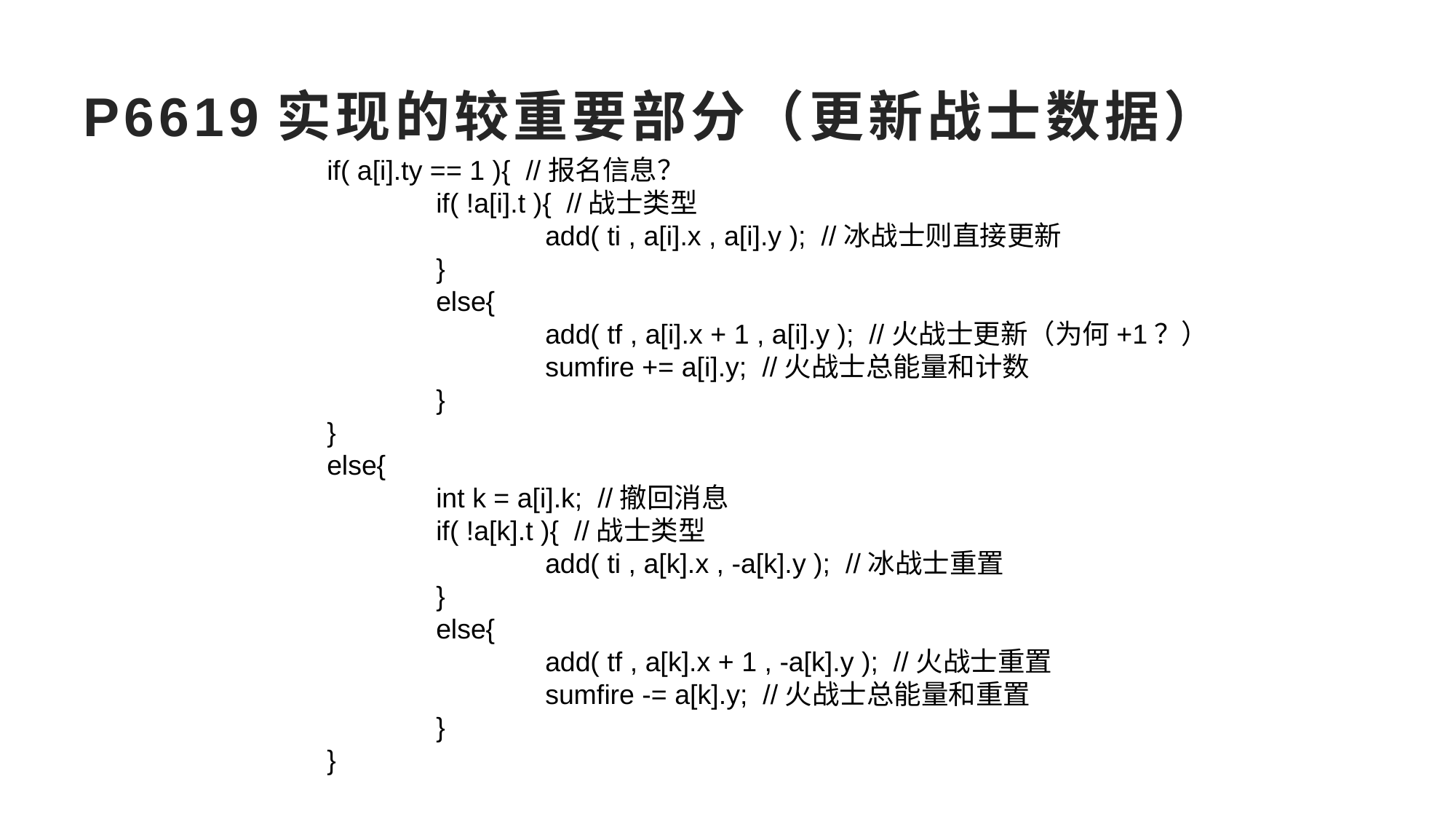

# P6619实现的较重要部分（更新战士数据）
	if( a[i].ty == 1 ){  //报名信息？
		if( !a[i].t ){  //战士类型
			add( ti , a[i].x , a[i].y );  //冰战士则直接更新
		}
		else{
			add( tf , a[i].x + 1 , a[i].y );  //火战士更新（为何+1？）
			sumfire += a[i].y;  //火战士总能量和计数
		}
	}
	else{
		int k = a[i].k;  //撤回消息
		if( !a[k].t ){  //战士类型
			add( ti , a[k].x , -a[k].y );  //冰战士重置
		}
		else{
			add( tf , a[k].x + 1 , -a[k].y );  //火战士重置
			sumfire -= a[k].y;  //火战士总能量和重置
		}
	}